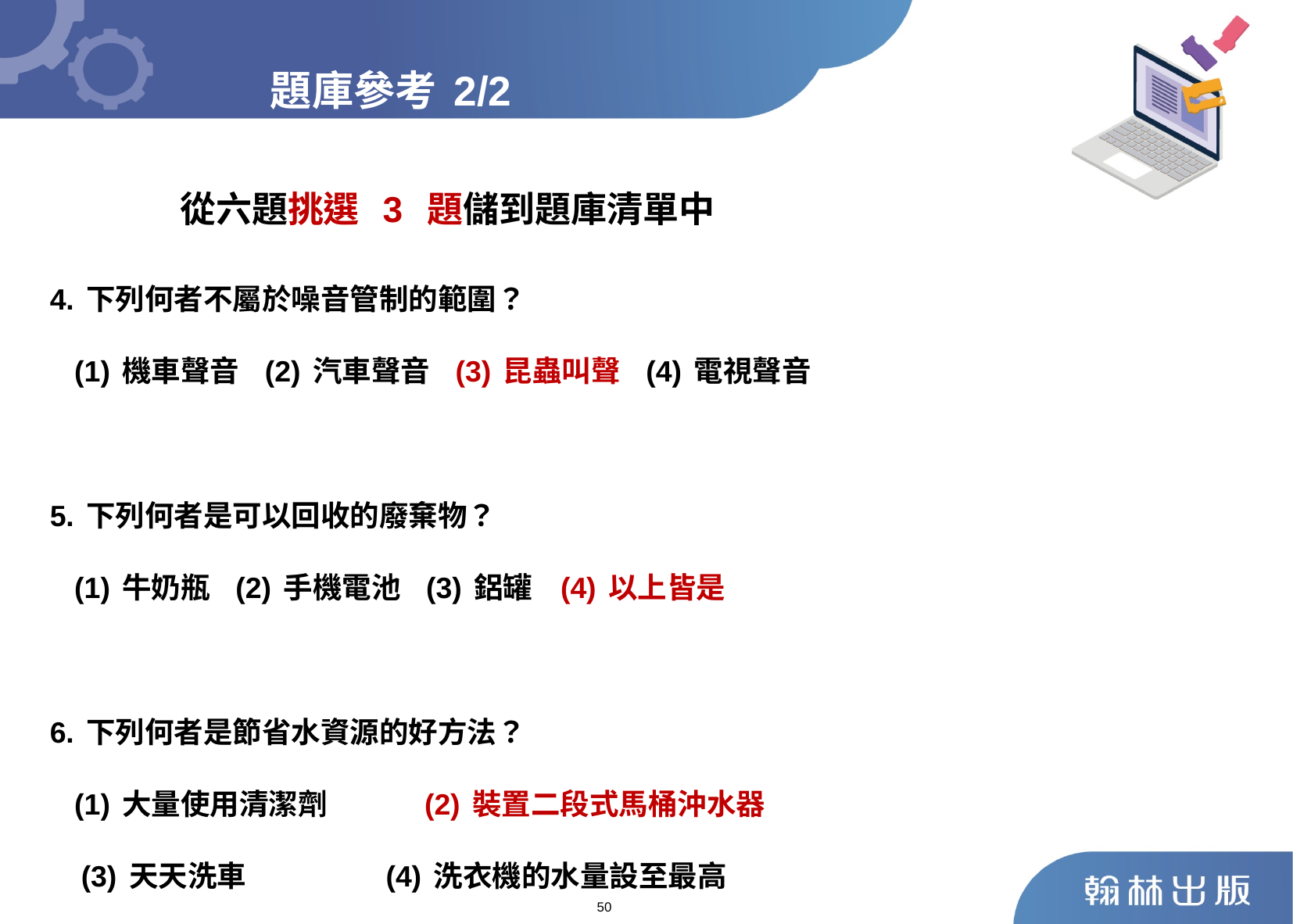

題庫參考2/2
從六題挑選 3 題儲到題庫清單中
4.下列何者不屬於噪音管制的範圍？
   (1)機車聲音  (2)汽車聲音  (3)昆蟲叫聲  (4)電視聲音

5.下列何者是可以回收的廢棄物？
   (1)牛奶瓶  (2)手機電池  (3)鋁罐	 (4)以上皆是

6.下列何者是節省水資源的好方法？
   (1)大量使用清潔劑	(2)裝置二段式馬桶沖水器
	 (3)天天洗車	          (4)洗衣機的水量設至最高

50